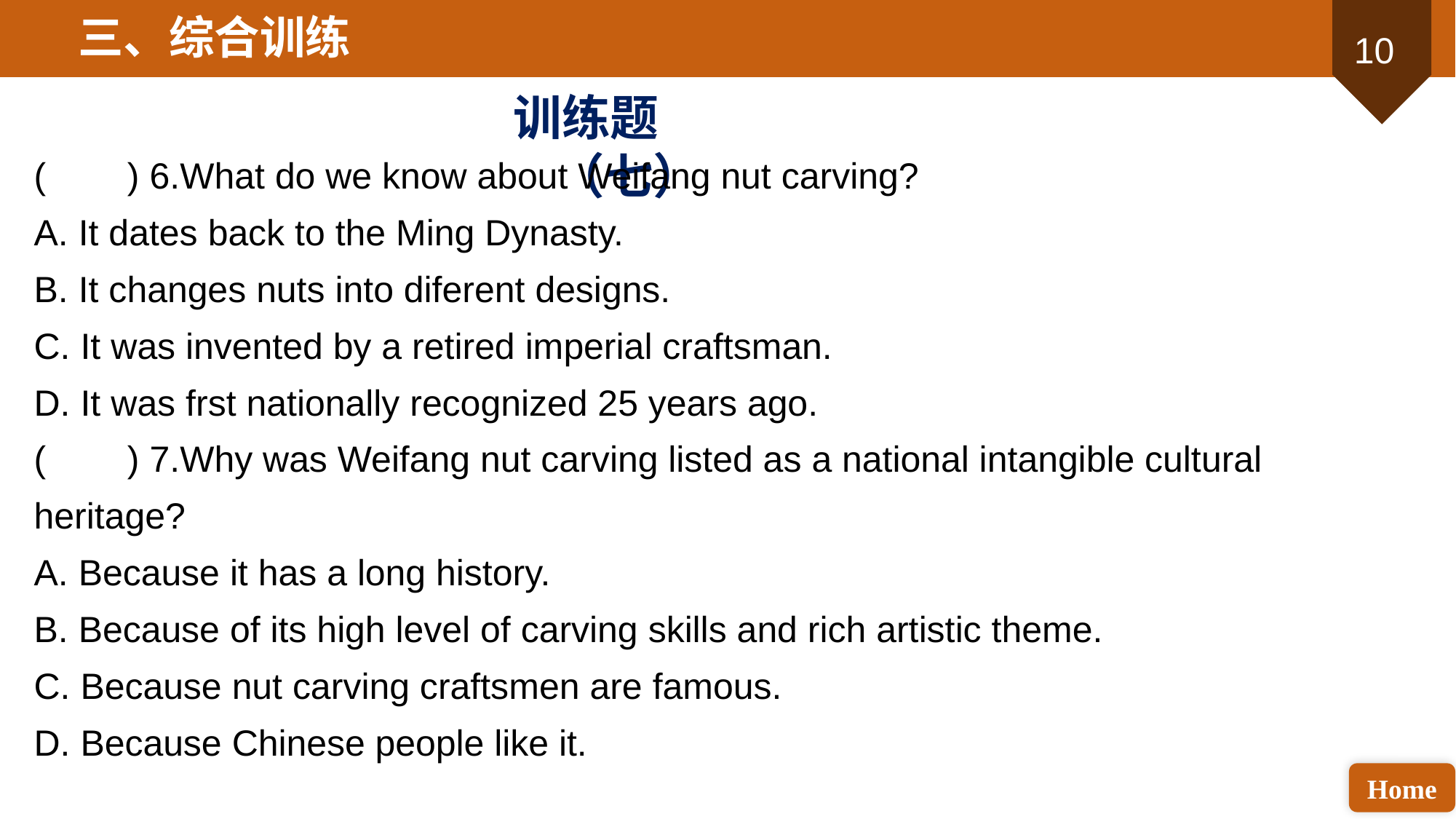

三、综合训练
训练题（七）
(        ) 6.What do we know about Weifang nut carving?
A. It dates back to the Ming Dynasty.
B. It changes nuts into diferent designs.
C. It was invented by a retired imperial craftsman.
D. It was frst nationally recognized 25 years ago.
(        ) 7.Why was Weifang nut carving listed as a national intangible cultural heritage?
A. Because it has a long history.
B. Because of its high level of carving skills and rich artistic theme.
C. Because nut carving craftsmen are famous.
D. Because Chinese people like it.